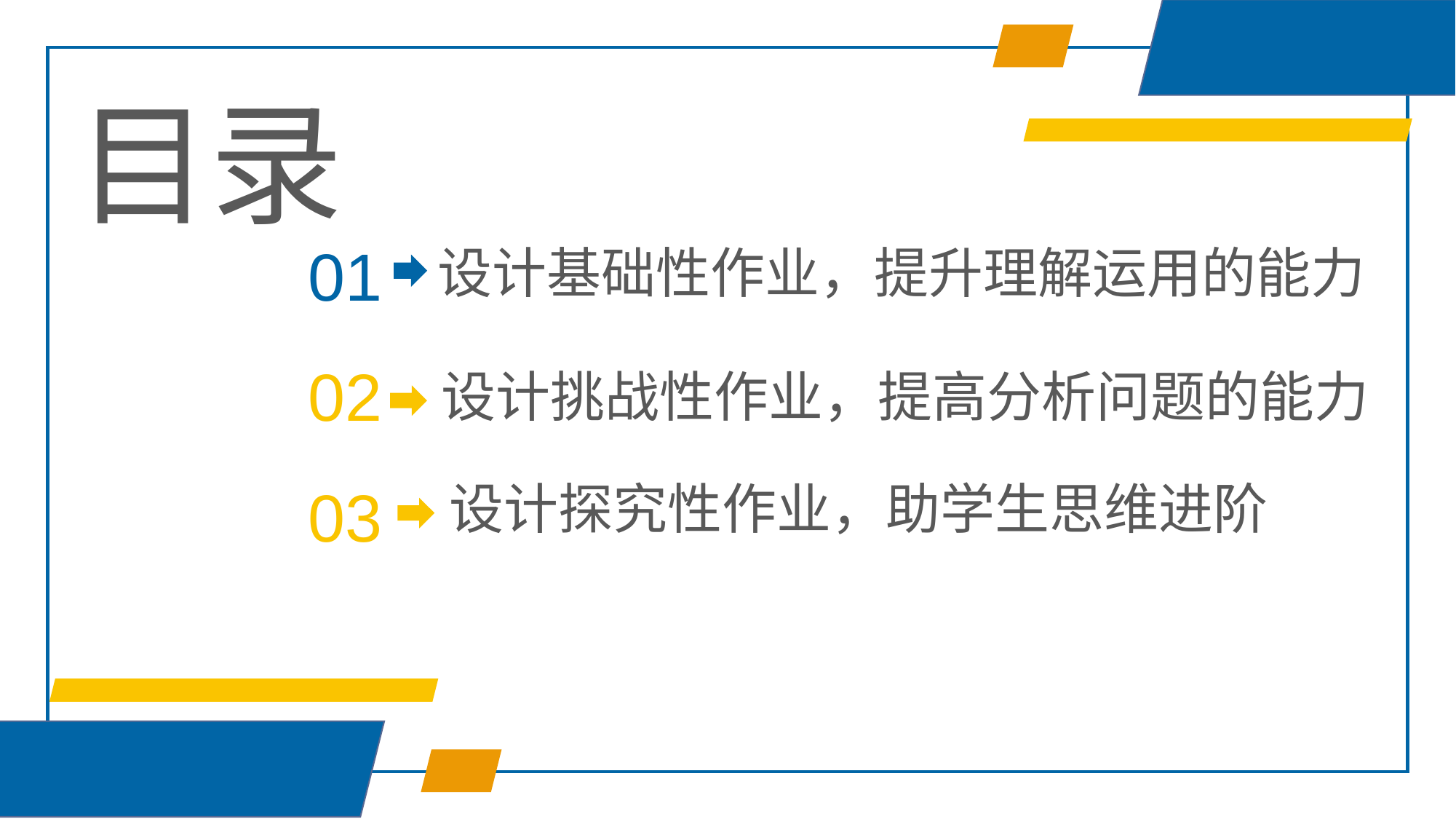

目录

01
设计基础性作业，提升理解运用的能力

02
设计挑战性作业，提高分析问题的能力

设计探究性作业，助学生思维进阶
03